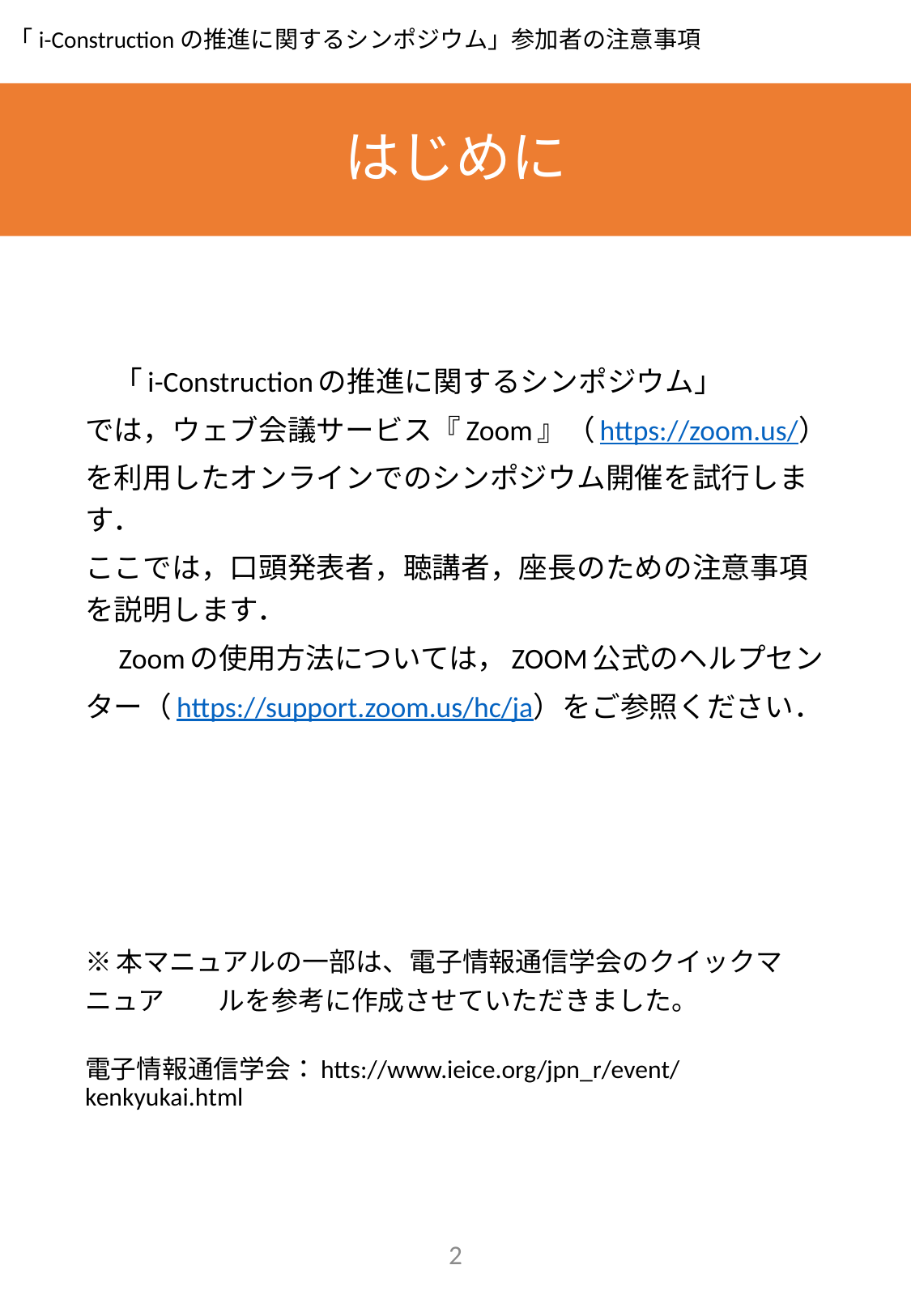

# はじめに
　「i-Constructionの推進に関するシンポジウム」
では，ウェブ会議サービス『Zoom』（https://zoom.us/）
を利用したオンラインでのシンポジウム開催を試行します．
ここでは，口頭発表者，聴講者，座長のための注意事項を説明します．
　Zoomの使用方法については，ZOOM公式のヘルプセン
ター（https://support.zoom.us/hc/ja）をご参照ください．

※本マニュアルの一部は、電子情報通信学会のクイックマニュア　　ルを参考に作成させていただきました。

電子情報通信学会：htts://www.ieice.org/jpn_r/event/kenkyukai.html
2